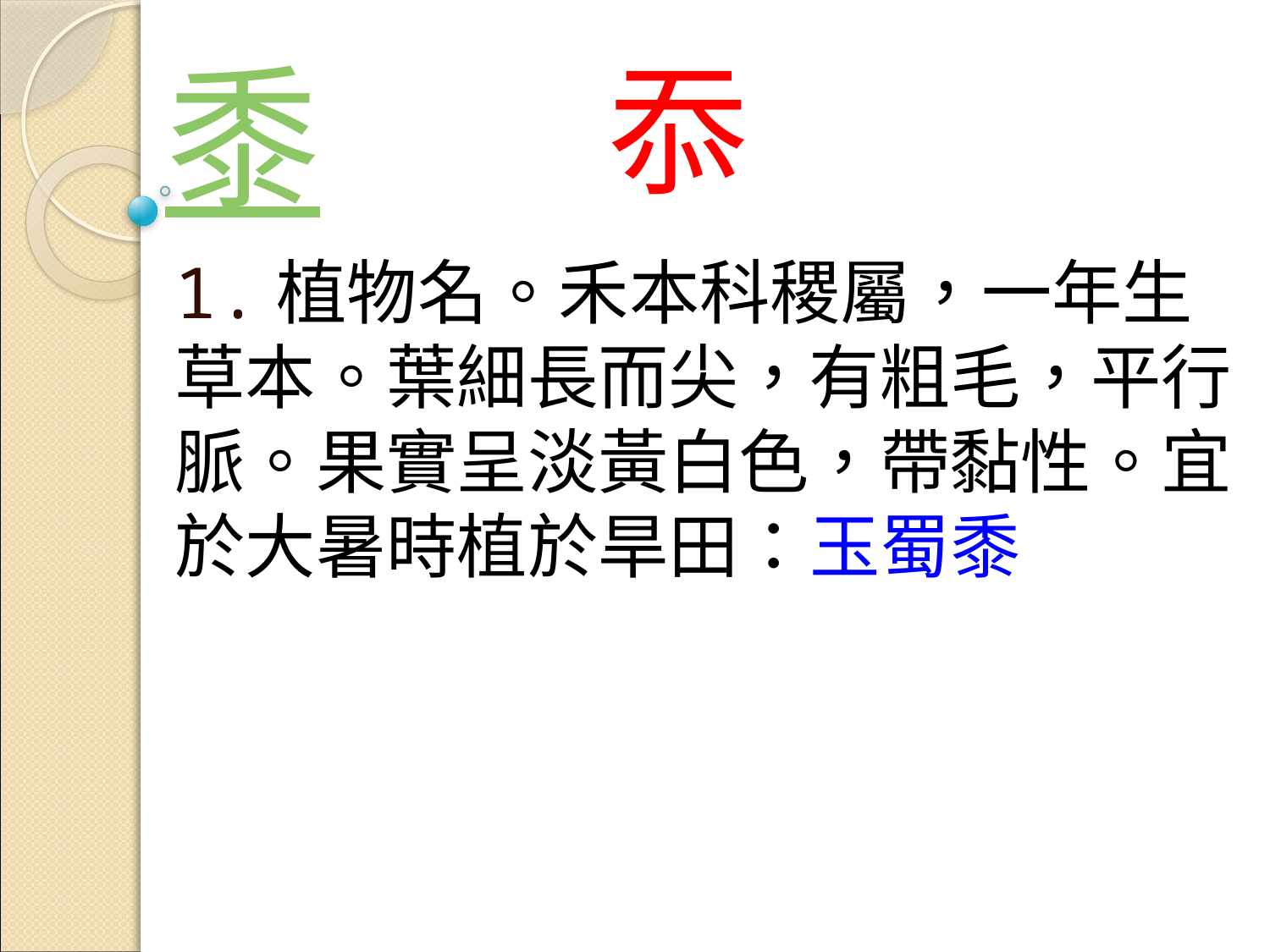

黍
# 忝
1.植物名。禾本科稷屬，一年生草本。葉細長而尖，有粗毛，平行脈。果實呈淡黃白色，帶黏性。宜於大暑時植於旱田：玉蜀黍